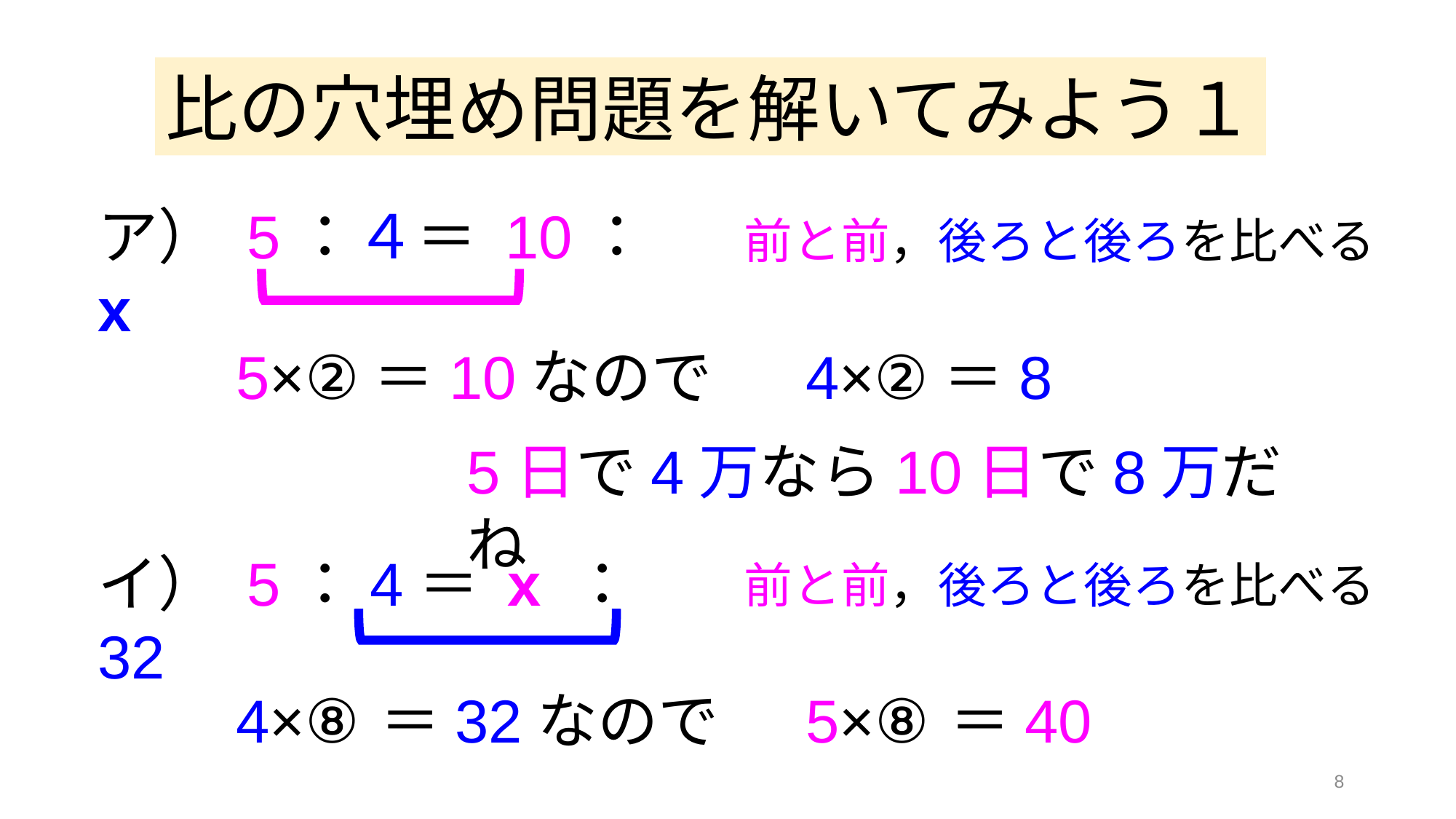

比の穴埋め問題を解いてみよう１

ア） 5：４＝ 10：x
前と前，後ろと後ろを比べる
5×②＝10なので
4×②＝8
5日で4万なら10日で8万だね

イ） 5：4＝ x ：32
前と前，後ろと後ろを比べる
4×⑧＝32なので
5×⑧＝40
8